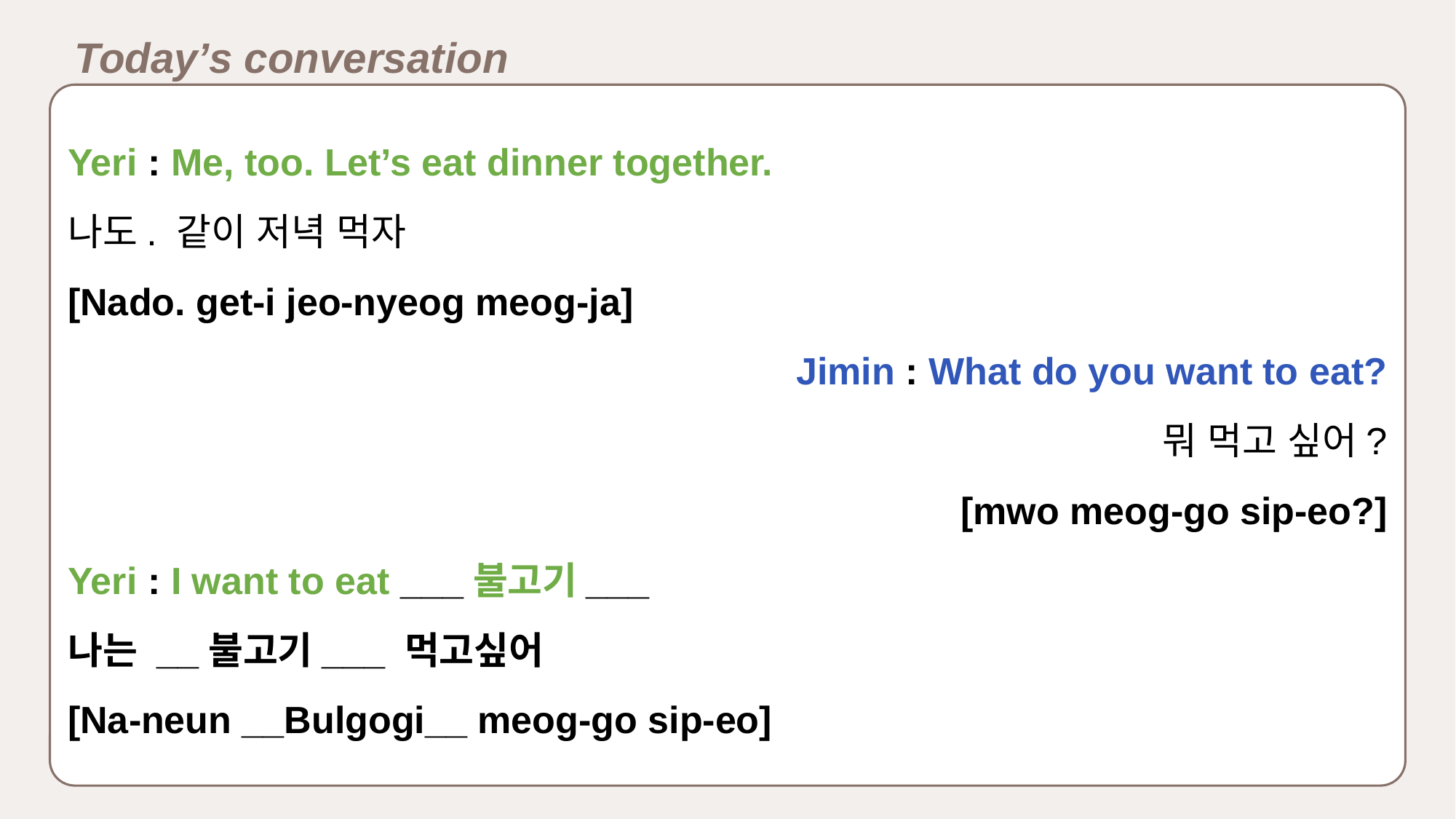

Today’s conversation
Yeri : Me, too. Let’s eat dinner together.
나도. 같이 저녁 먹자
[Nado. get-i jeo-nyeog meog-ja]
Jimin : What do you want to eat?
 뭐 먹고 싶어?
[mwo meog-go sip-eo?]
Yeri : I want to eat ___불고기___
나는 __불고기___ 먹고싶어
[Na-neun __Bulgogi__ meog-go sip-eo]